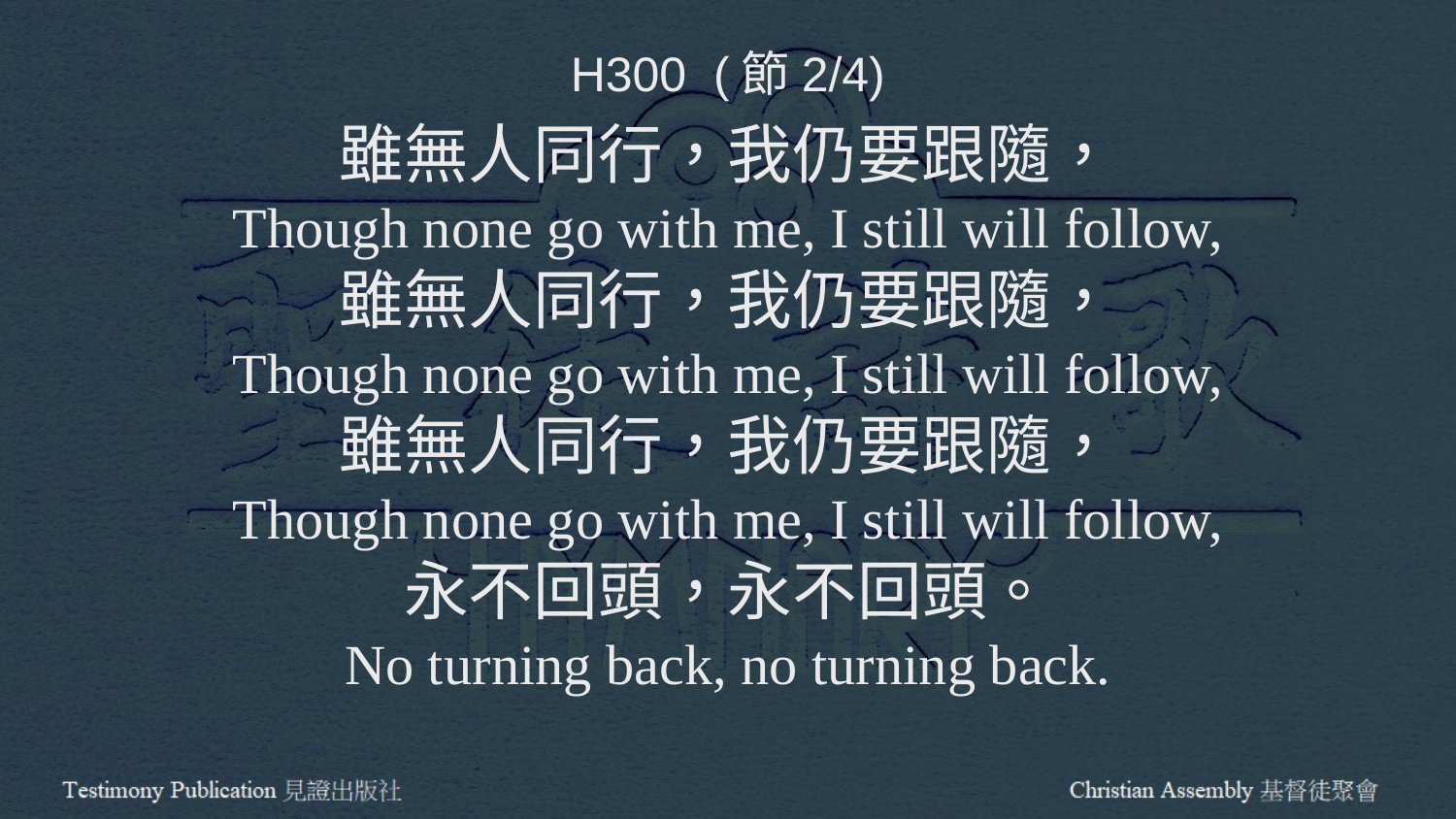

H300  (節2/4)
雖無人同行，我仍要跟隨，
Though none go with me, I still will follow,
雖無人同行，我仍要跟隨，
Though none go with me, I still will follow,
雖無人同行，我仍要跟隨，
Though none go with me, I still will follow,
永不回頭，永不回頭。
No turning back, no turning back.